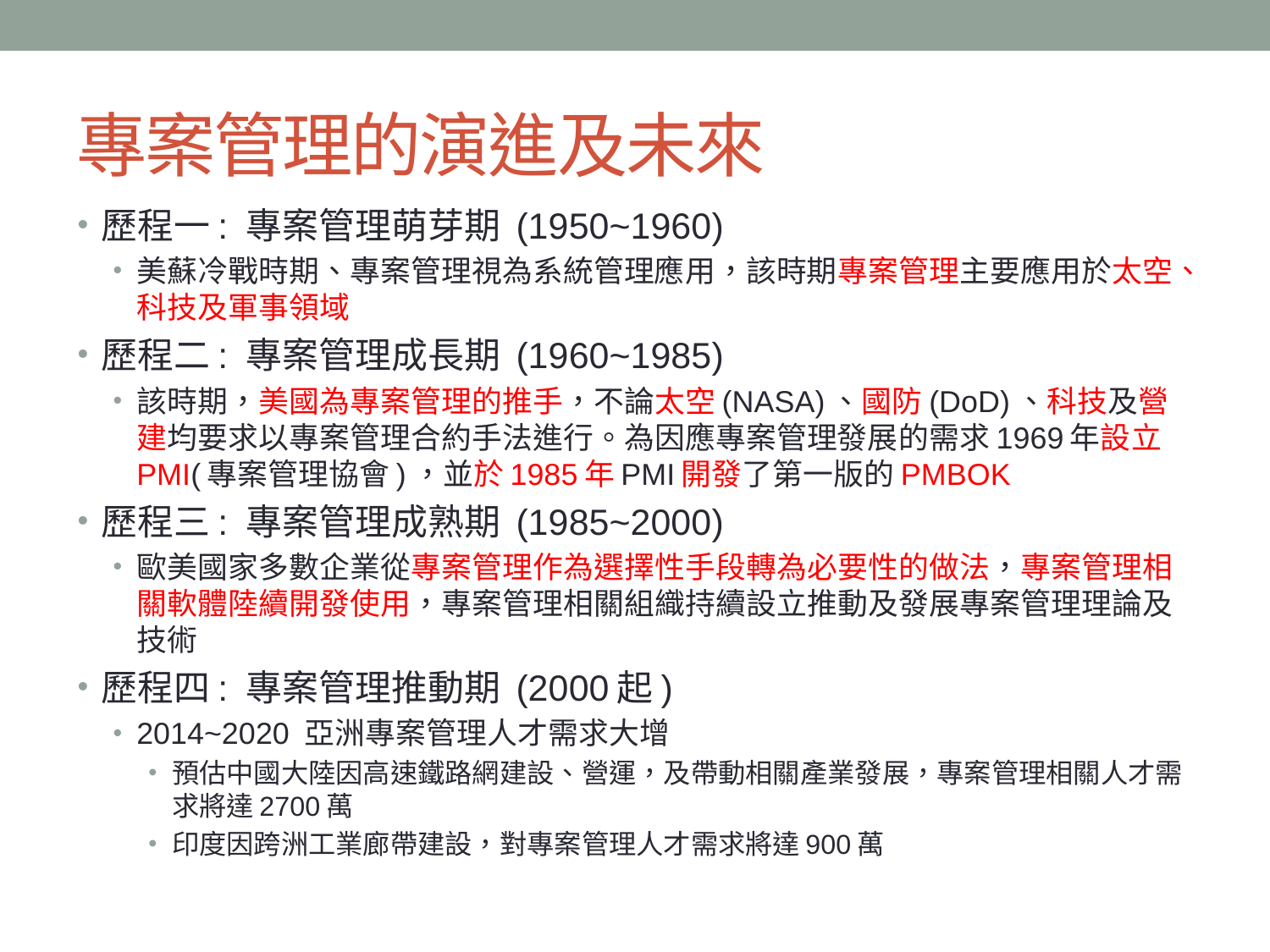

# 專案管理的演進及未來
歷程一: 專案管理萌芽期 (1950~1960)
美蘇冷戰時期、專案管理視為系統管理應用，該時期專案管理主要應用於太空、科技及軍事領域
歷程二: 專案管理成長期 (1960~1985)
該時期，美國為專案管理的推手，不論太空(NASA)、國防(DoD)、科技及營建均要求以專案管理合約手法進行。為因應專案管理發展的需求1969年設立PMI(專案管理協會)，並於1985年PMI開發了第一版的PMBOK
歷程三: 專案管理成熟期 (1985~2000)
歐美國家多數企業從專案管理作為選擇性手段轉為必要性的做法，專案管理相關軟體陸續開發使用，專案管理相關組織持續設立推動及發展專案管理理論及技術
歷程四: 專案管理推動期 (2000起)
2014~2020 亞洲專案管理人才需求大增
預估中國大陸因高速鐵路網建設、營運，及帶動相關產業發展，專案管理相關人才需求將達2700萬
印度因跨洲工業廊帶建設，對專案管理人才需求將達900萬